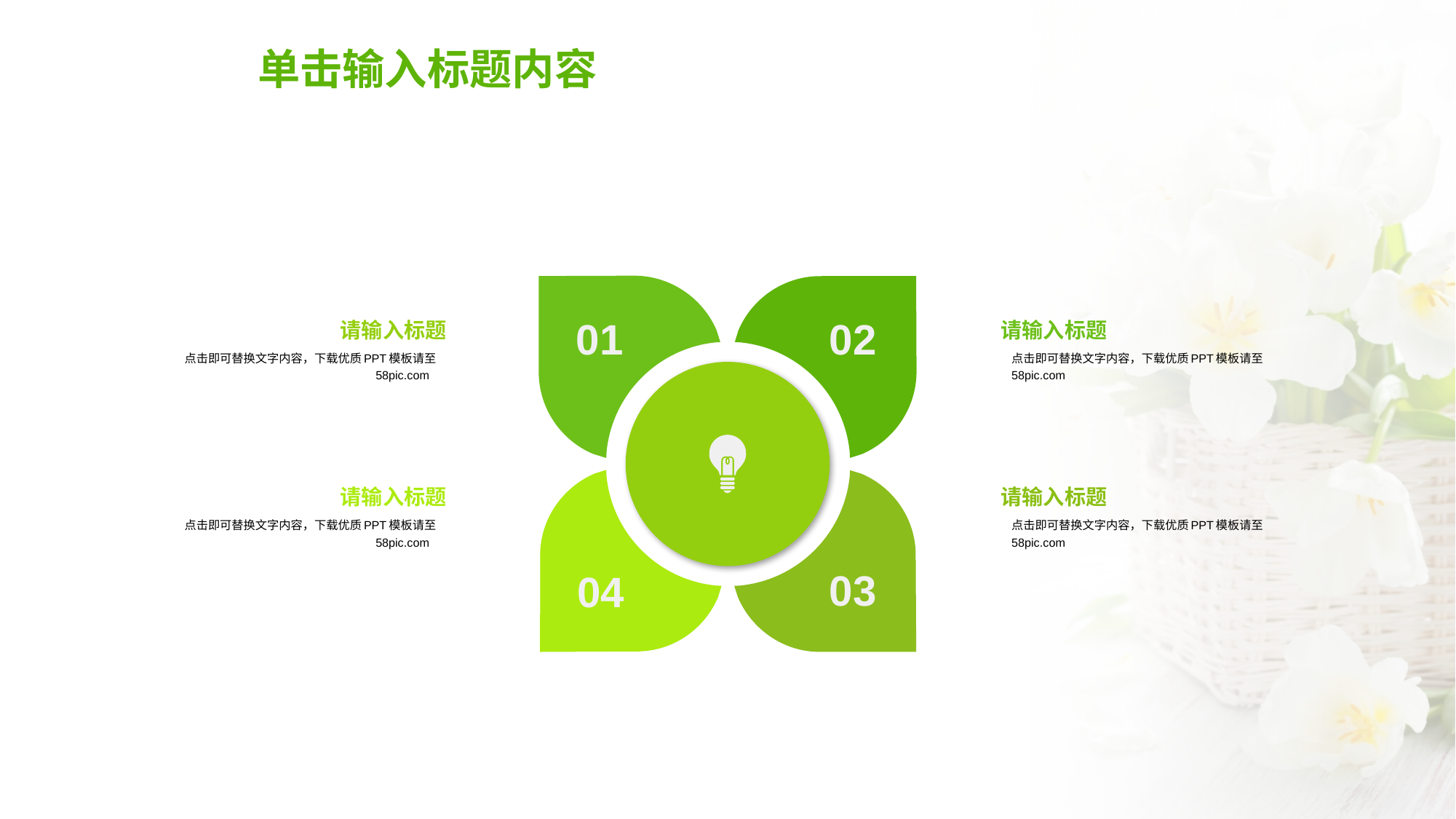

01
02
请输入标题
点击即可替换文字内容，下载优质PPT模板请至 58pic.com
请输入标题
点击即可替换文字内容，下载优质PPT模板请至 58pic.com

请输入标题
点击即可替换文字内容，下载优质PPT模板请至 58pic.com
请输入标题
点击即可替换文字内容，下载优质PPT模板请至 58pic.com

03
04